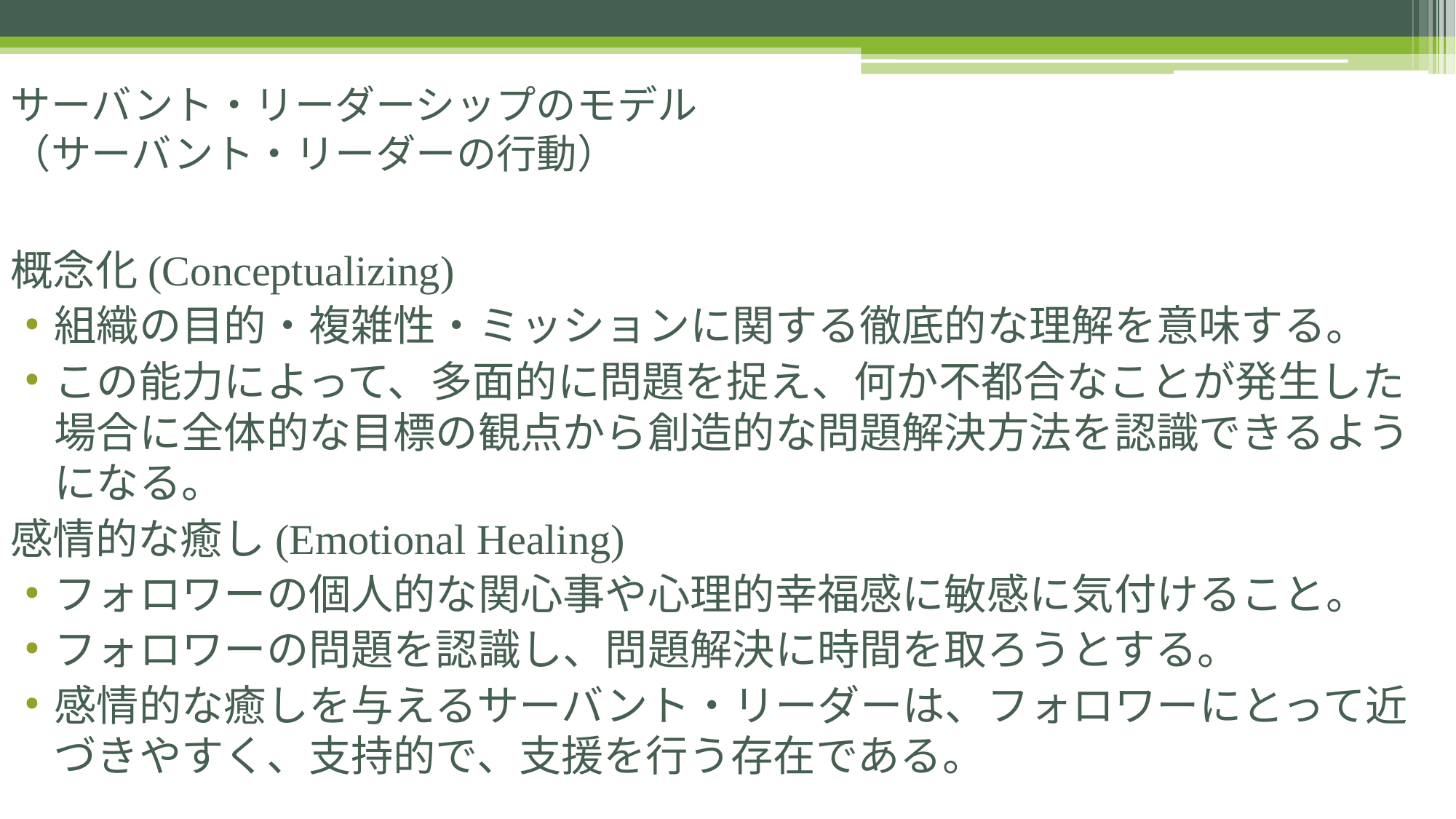

# サーバント・リーダーシップのモデル （サーバント・リーダーの行動）
概念化(Conceptualizing)
組織の目的・複雑性・ミッションに関する徹底的な理解を意味する。
この能力によって、多面的に問題を捉え、何か不都合なことが発生した場合に全体的な目標の観点から創造的な問題解決方法を認識できるようになる。
感情的な癒し(Emotional Healing)
フォロワーの個人的な関心事や心理的幸福感に敏感に気付けること。
フォロワーの問題を認識し、問題解決に時間を取ろうとする。
感情的な癒しを与えるサーバント・リーダーは、フォロワーにとって近づきやすく、支持的で、支援を行う存在である。